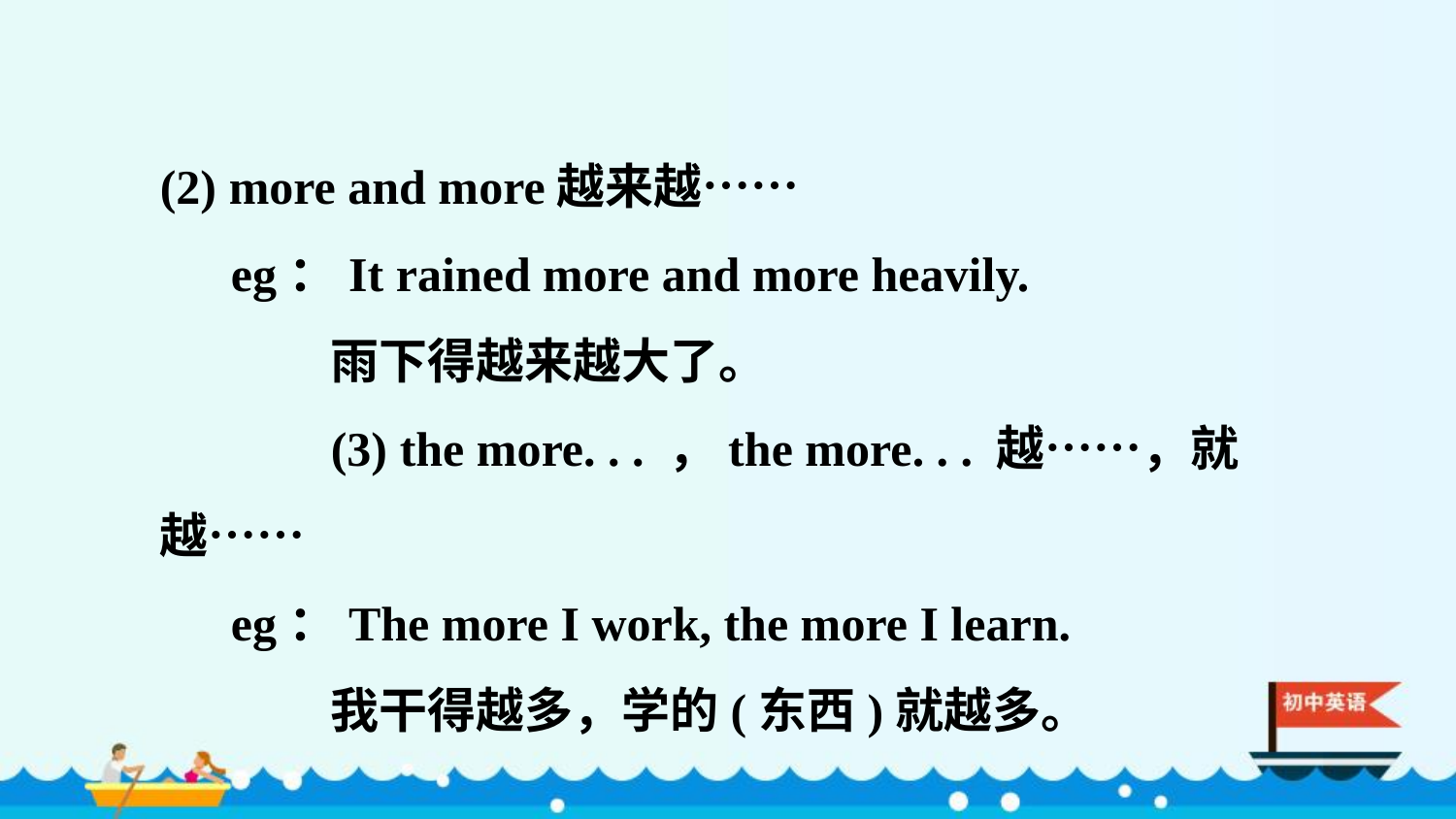

(2) more and more越来越……
eg：It rained more and more heavily.
雨下得越来越大了。
(3) the more. . . ，the more. . . 越……，就越……
eg：The more I work, the more I learn.
我干得越多，学的(东西)就越多。